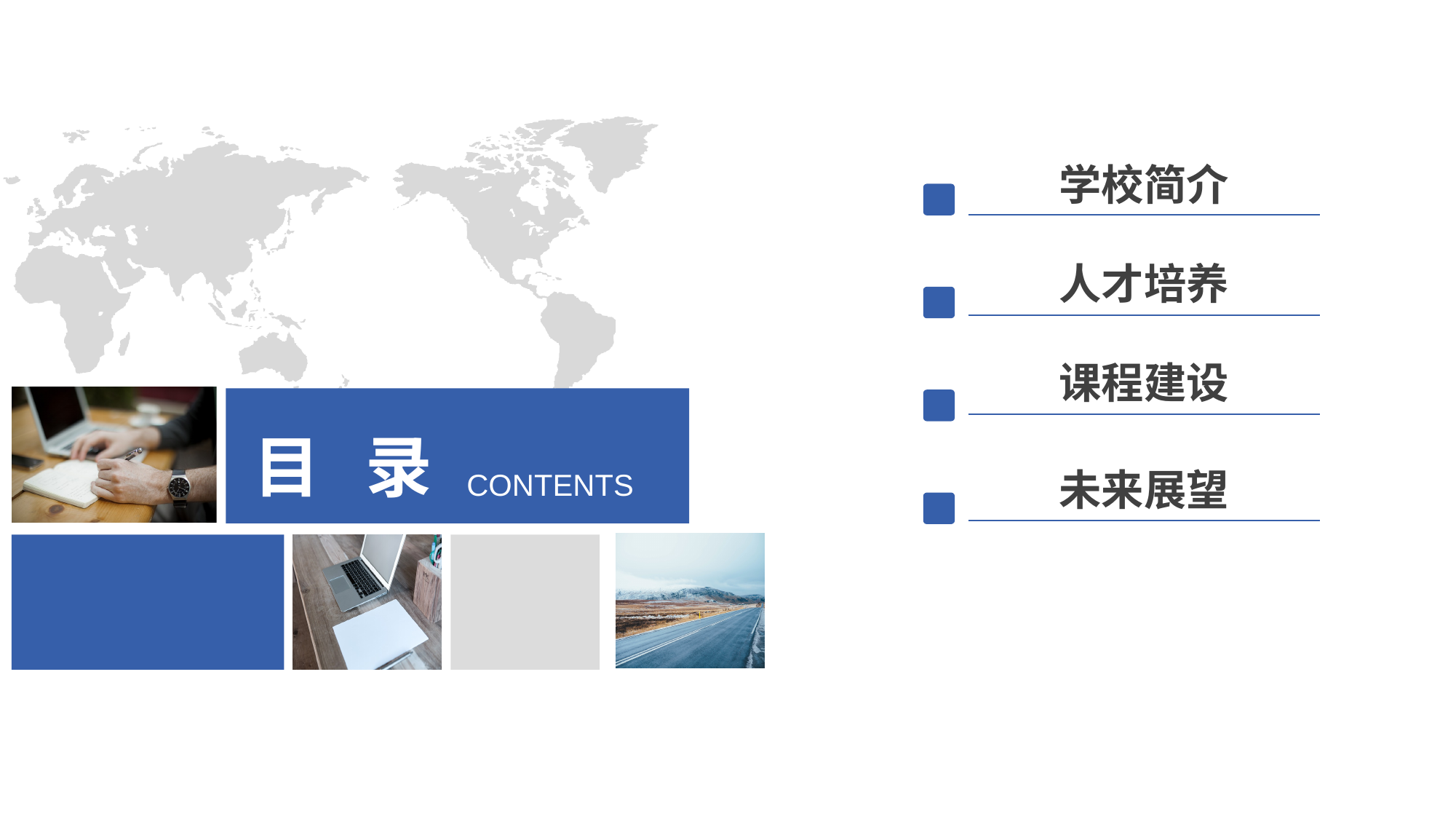

学校简介

人才培养

课程建设

目   录
CONTENTS

未来展望